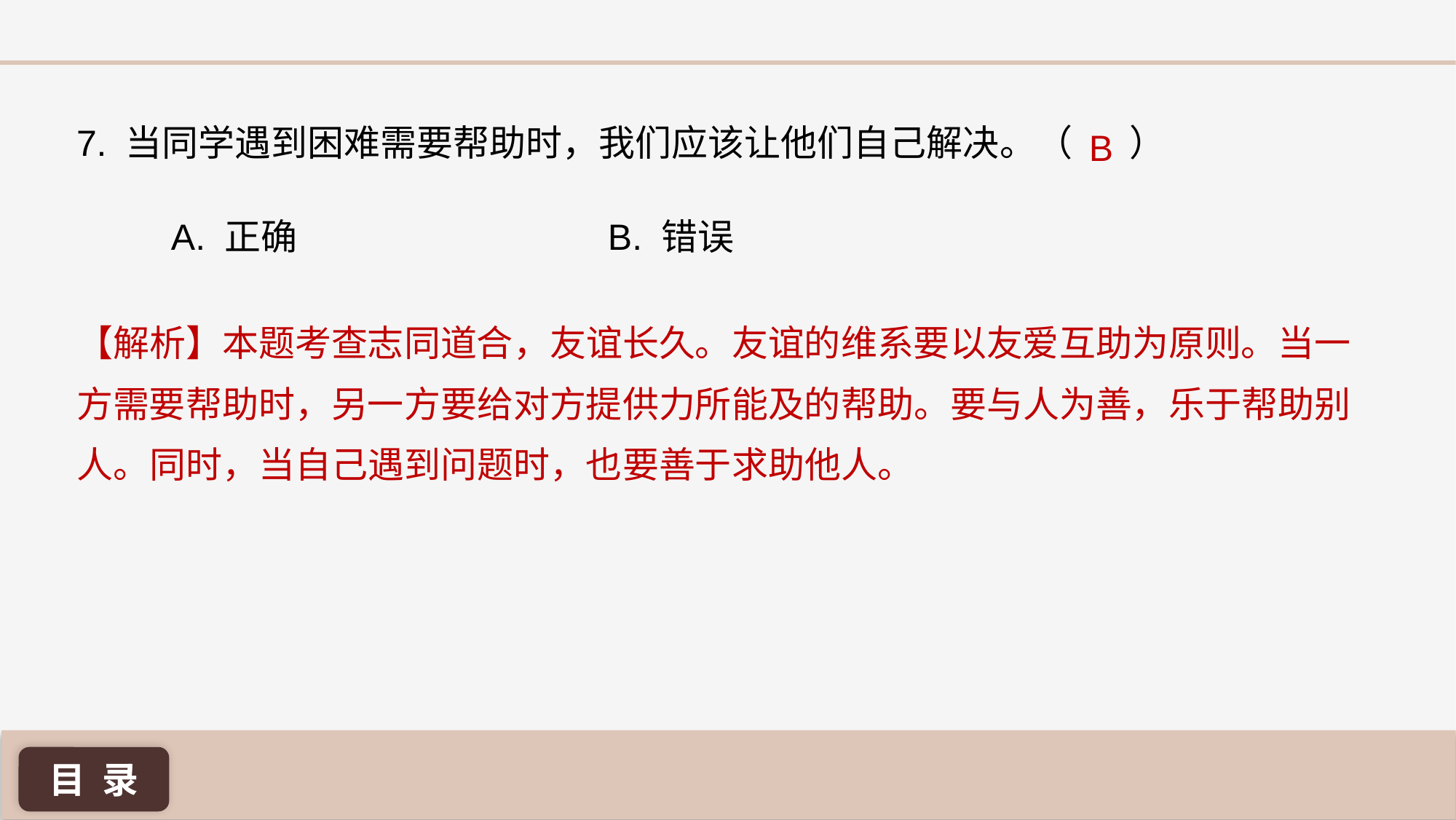

7. 当同学遇到困难需要帮助时，我们应该让他们自己解决。（       ）
B
A. 正确 			B. 错误
【解析】本题考查志同道合，友谊长久。友谊的维系要以友爱互助为原则。当一方需要帮助时，另一方要给对方提供力所能及的帮助。要与人为善，乐于帮助别人。同时，当自己遇到问题时，也要善于求助他人。